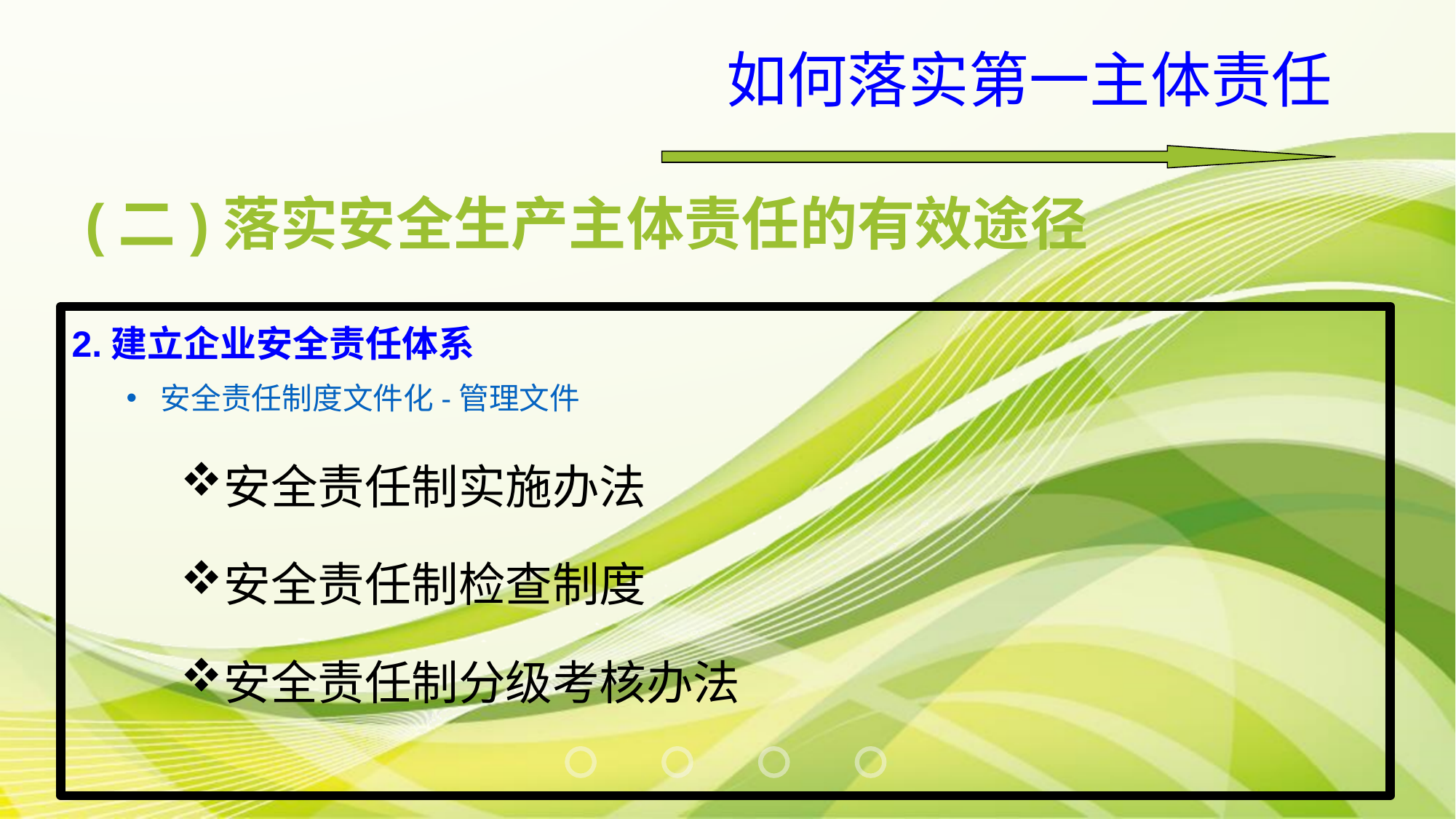

如何落实第一主体责任

(二)落实安全生产主体责任的有效途径
2.建立企业安全责任体系
安全责任制度文件化-管理文件
安全责任制实施办法
安全责任制检查制度
安全责任制分级考核办法